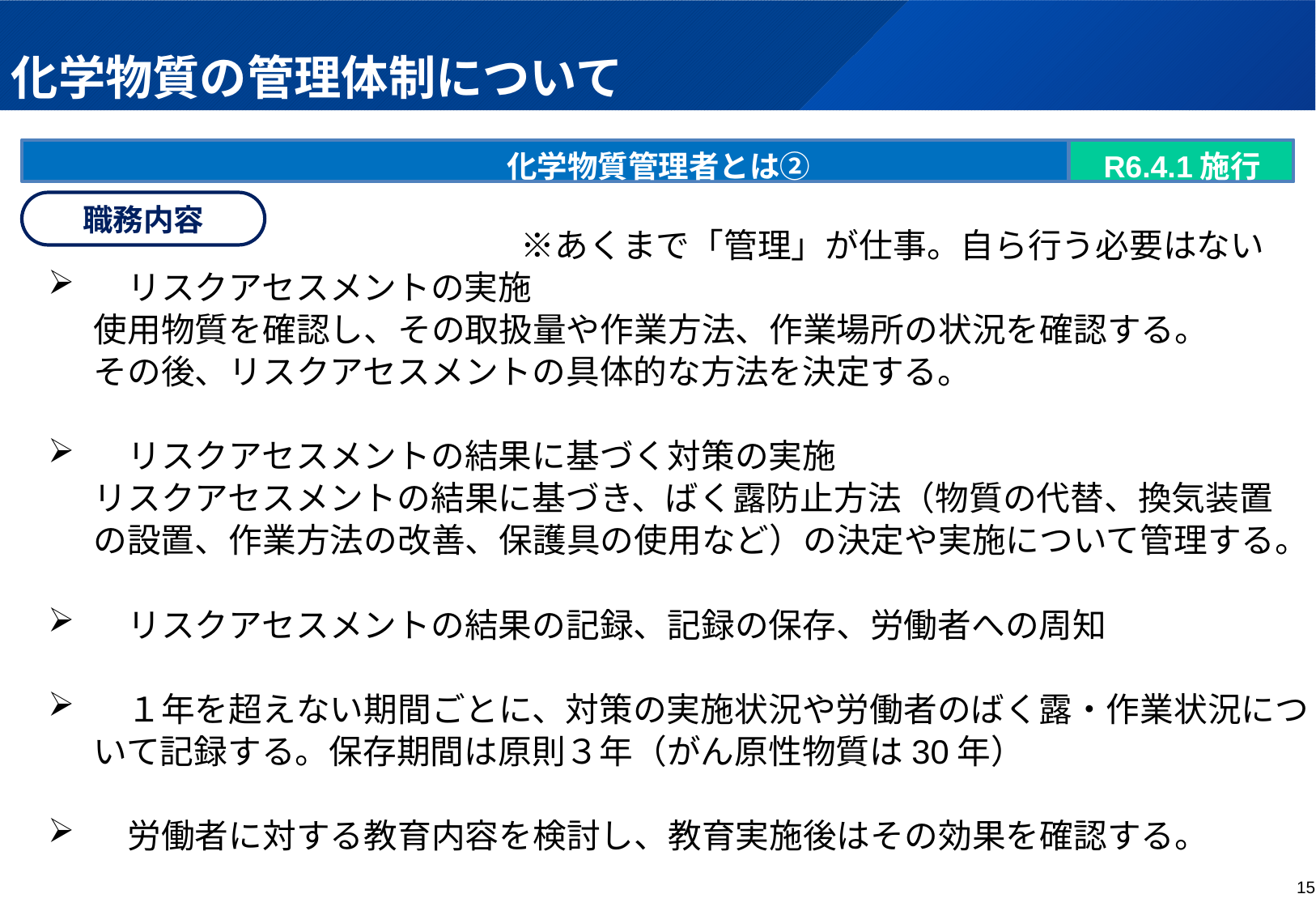

# 化学物質の管理体制について
化学物質管理者とは②
R6.4.1施行
職務内容
　　　　　　　　　　　　　　※あくまで「管理」が仕事。自ら行う必要はない
　リスクアセスメントの実施
使用物質を確認し、その取扱量や作業方法、作業場所の状況を確認する。
その後、リスクアセスメントの具体的な方法を決定する。
　リスクアセスメントの結果に基づく対策の実施
リスクアセスメントの結果に基づき、ばく露防止方法（物質の代替、換気装置
の設置、作業方法の改善、保護具の使用など）の決定や実施について管理する。
　リスクアセスメントの結果の記録、記録の保存、労働者への周知
　１年を超えない期間ごとに、対策の実施状況や労働者のばく露・作業状況について記録する。保存期間は原則３年（がん原性物質は30年）
　労働者に対する教育内容を検討し、教育実施後はその効果を確認する。
15